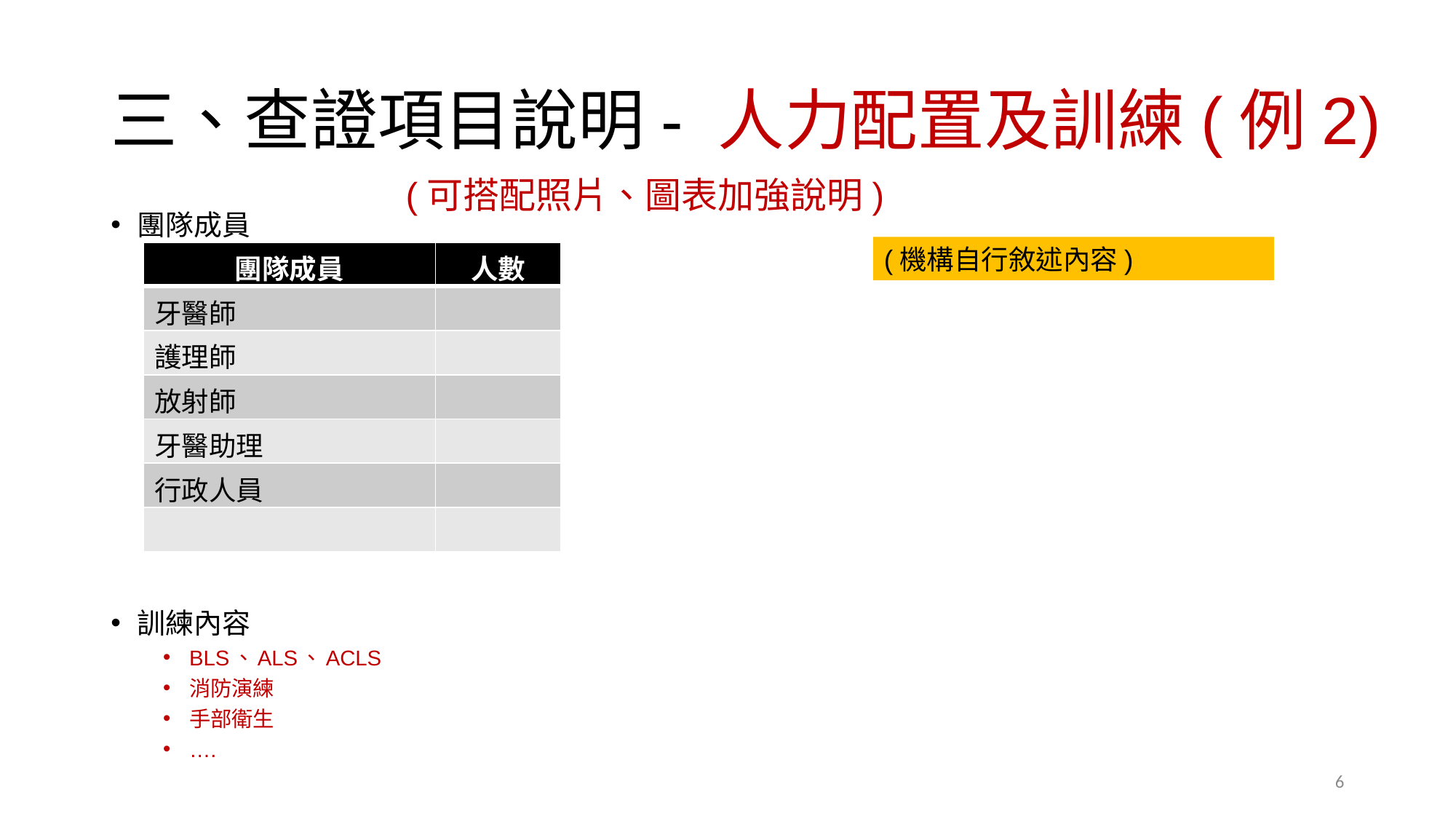

# 三、查證項目說明- 人力配置及訓練(例2)
(可搭配照片、圖表加強說明)
團隊成員

訓練內容
BLS、ALS、ACLS
消防演練
手部衛生
….
(機構自行敘述內容)
| 團隊成員 | 人數 |
| --- | --- |
| 牙醫師 |  |
| 護理師 |  |
| 放射師 |  |
| 牙醫助理 |  |
| 行政人員 |  |
|  |  |

6